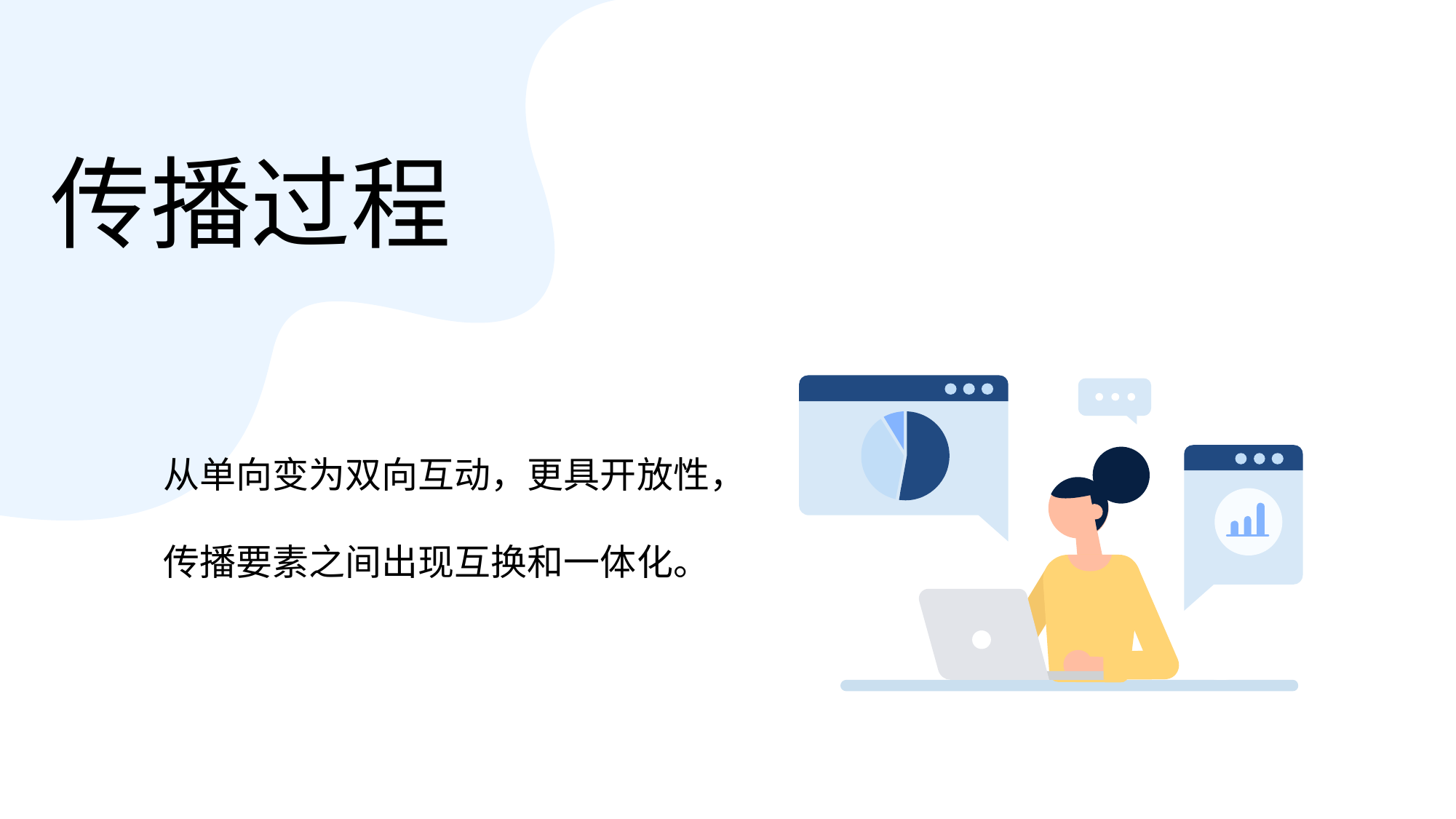

传播过程

从单向变为双向互动，更具开放性，传播要素之间出现互换和一体化。